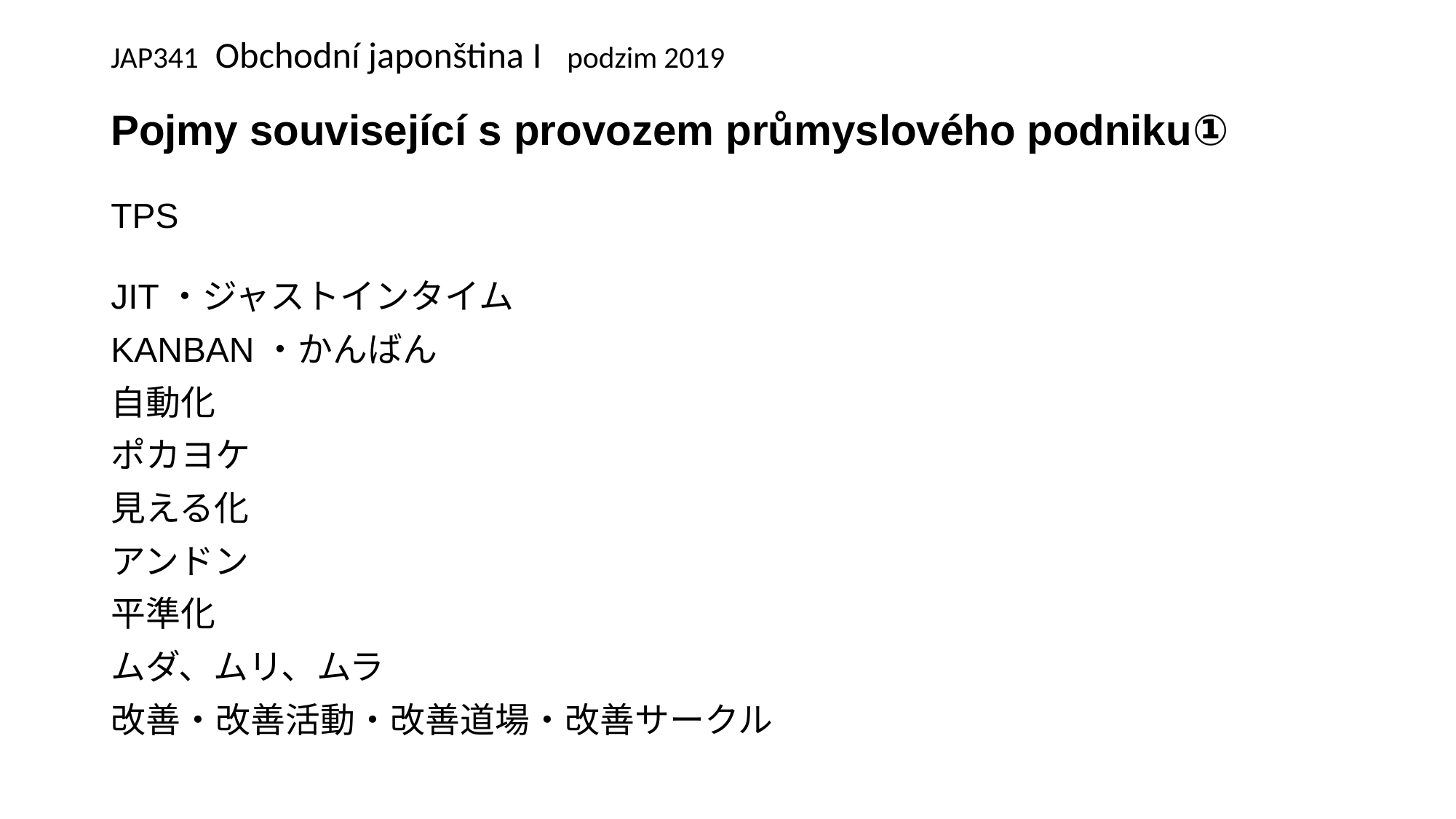

# JAP341  Obchodní japonština I   podzim 2019
Pojmy související s provozem průmyslového podniku①

TPS

JIT・ジャストインタイム
KANBAN・かんばん
自動化
ポカヨケ
見える化
アンドン
平準化
ムダ、ムリ、ムラ
改善・改善活動・改善道場・改善サークル